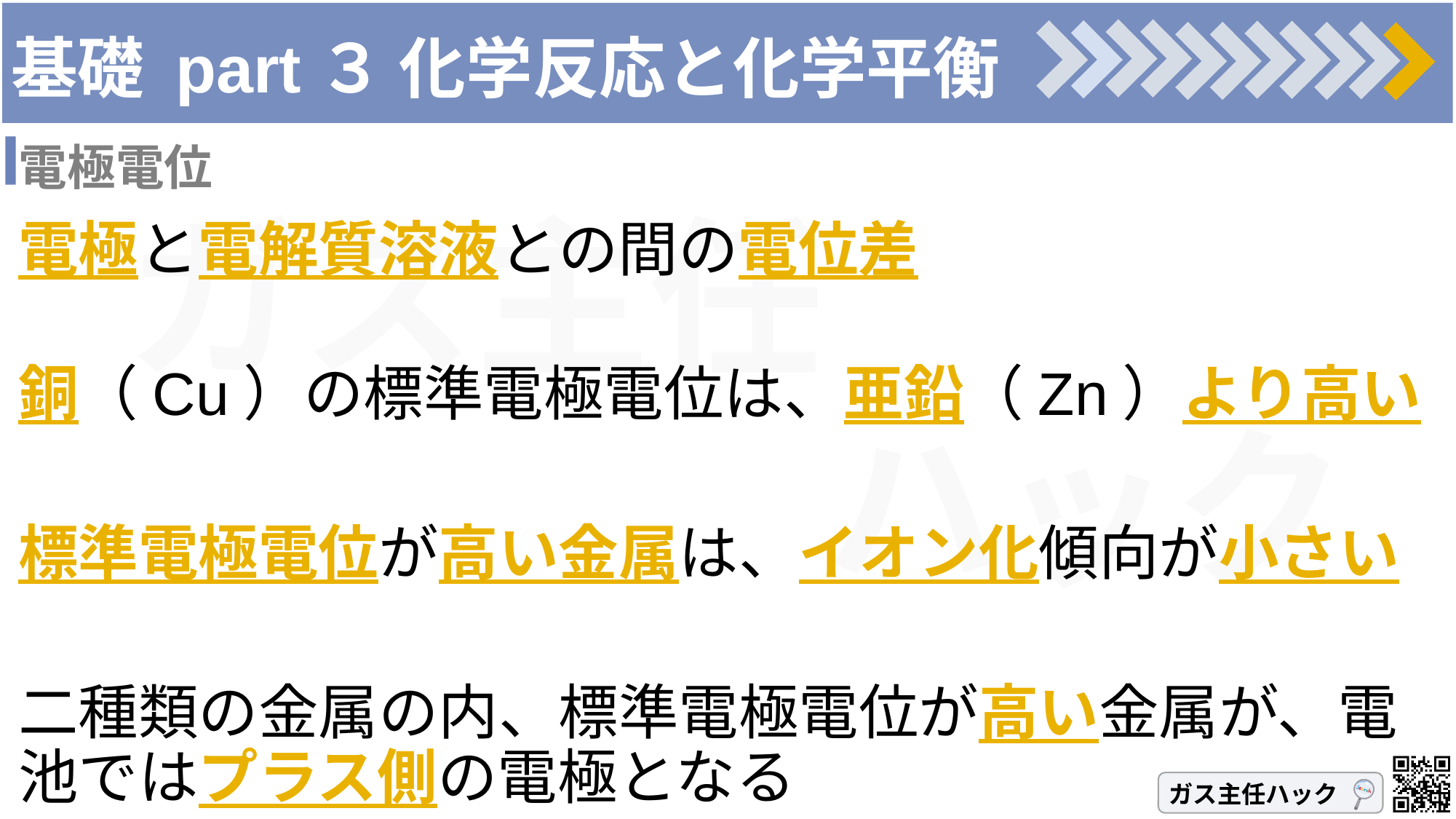

# 基礎 part３ 化学反応と化学平衡

電極電位

電極と電解質溶液との間の電位差
銅（Cu）の標準電極電位は、亜鉛（Zn）より高い

標準電極電位が高い金属は、イオン化傾向が小さい

二種類の金属の内、標準電極電位が高い金属が、電池ではプラス側の電極となる